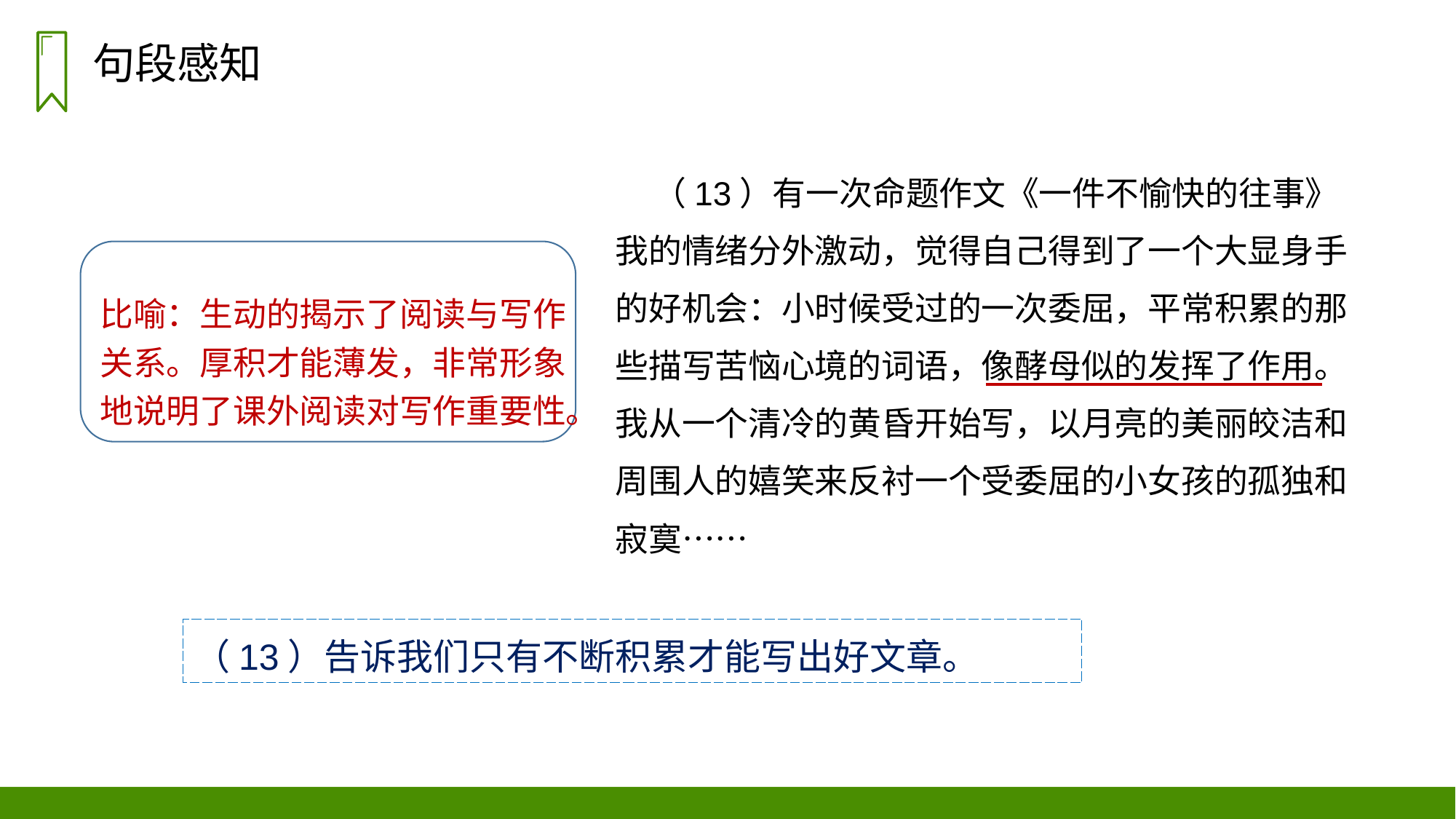

句段感知
    （13）有一次命题作文《一件不愉快的往事》我的情绪分外激动，觉得自己得到了一个大显身手的好机会：小时候受过的一次委屈，平常积累的那些描写苦恼心境的词语，像酵母似的发挥了作用。我从一个清冷的黄昏开始写，以月亮的美丽皎洁和周围人的嬉笑来反衬一个受委屈的小女孩的孤独和寂寞……

比喻：生动的揭示了阅读与写作 关系。厚积才能薄发，非常形象地说明了课外阅读对写作重要性。
（13）告诉我们只有不断积累才能写出好文章。